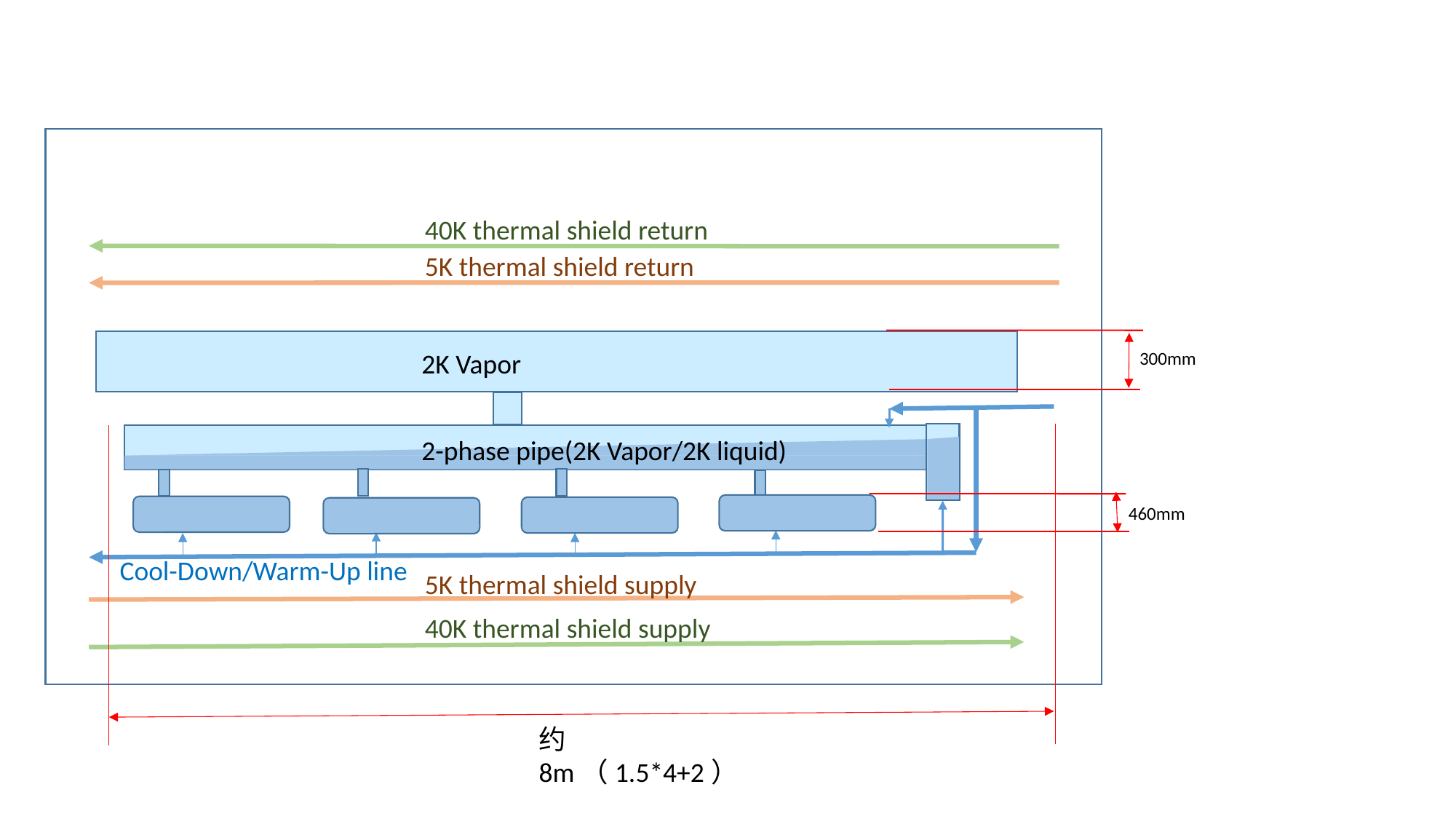

40K thermal shield return
5K thermal shield return

2K Vapor
300mm

2-phase pipe(2K Vapor/2K liquid)

460mm

Cool-Down/Warm-Up line
5K thermal shield supply
40K thermal shield supply
约8m（1.5*4+2）